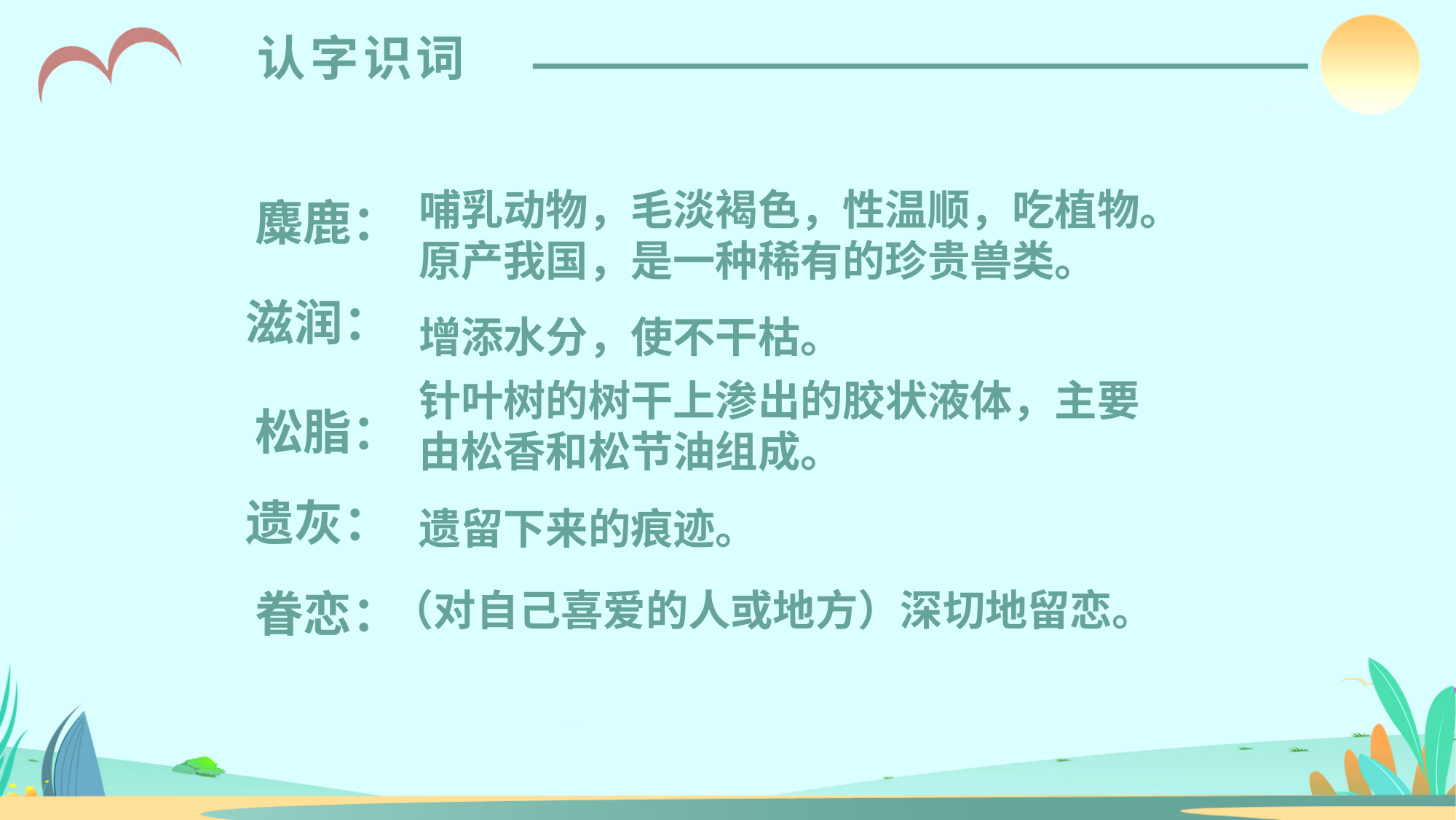

认字识词

哺乳动物，毛淡褐色，性温顺，吃植物。原产我国，是一种稀有的珍贵兽类。
麋鹿：
滋润：
增添水分，使不干枯。
针叶树的树干上渗出的胶状液体，主要由松香和松节油组成。
松脂：
遗灰：
遗留下来的痕迹。
眷恋：
（对自己喜爱的人或地方）深切地留恋。